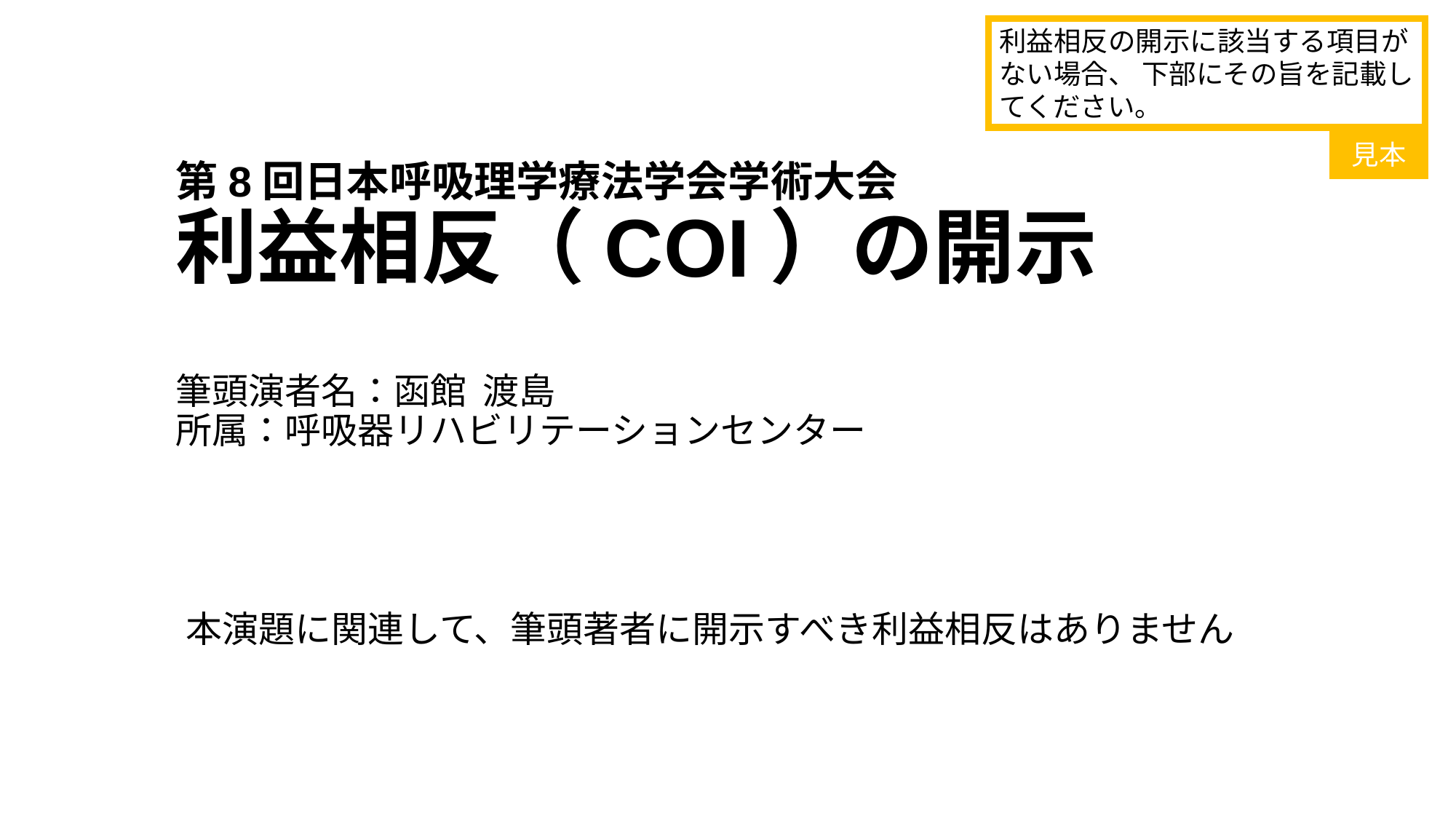

利益相反の開示に該当する項目がない場合、 下部にその旨を記載してください。
見本
# 第8回日本呼吸理学療法学会学術大会 利益相反（COI）の開示 筆頭演者名：函館  渡島 所属：呼吸器リハビリテーションセンター
本演題に関連して、筆頭著者に開示すべき利益相反はありません